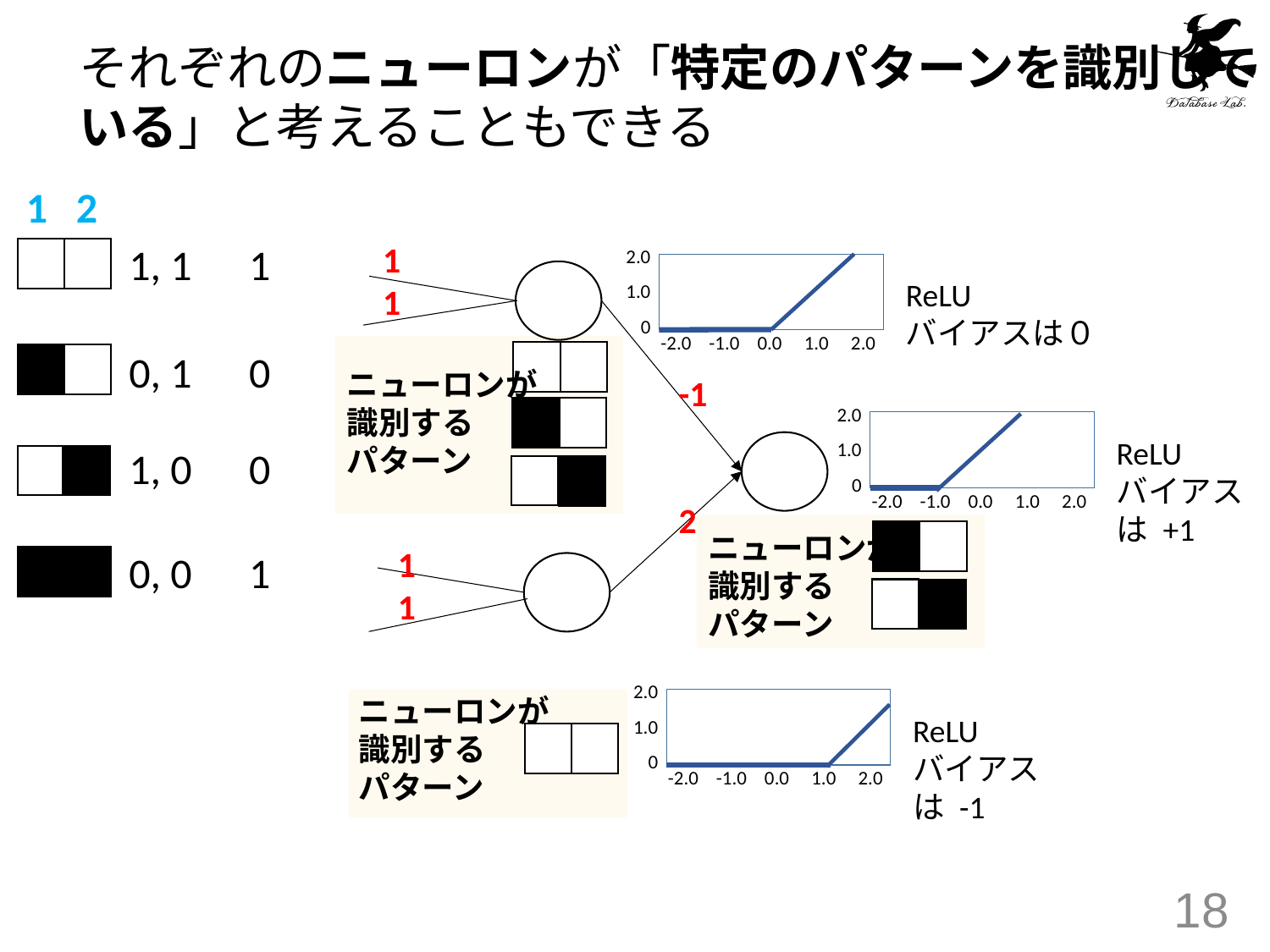

それぞれのニューロンが「特定のパターンを識別して
いる」と考えることもできる
1   2
1
1

1, 1      1

2.0

1.0

0

ReLU
バイアスは０
-2.0    -1.0    0.0     1.0     2.0

0, 1      0

ニューロンが
識別する
パターン
-1

2

2.0

1.0

0

ReLU
バイアス
は +1

1, 0      0

-2.0    -1.0    0.0     1.0     2.0

ニューロンが
識別する
パターン
1
1

0, 0      1

ニューロンが
識別する
パターン

2.0

1.0

0

ReLU
バイアス
は -1

-2.0    -1.0    0.0     1.0     2.0
18